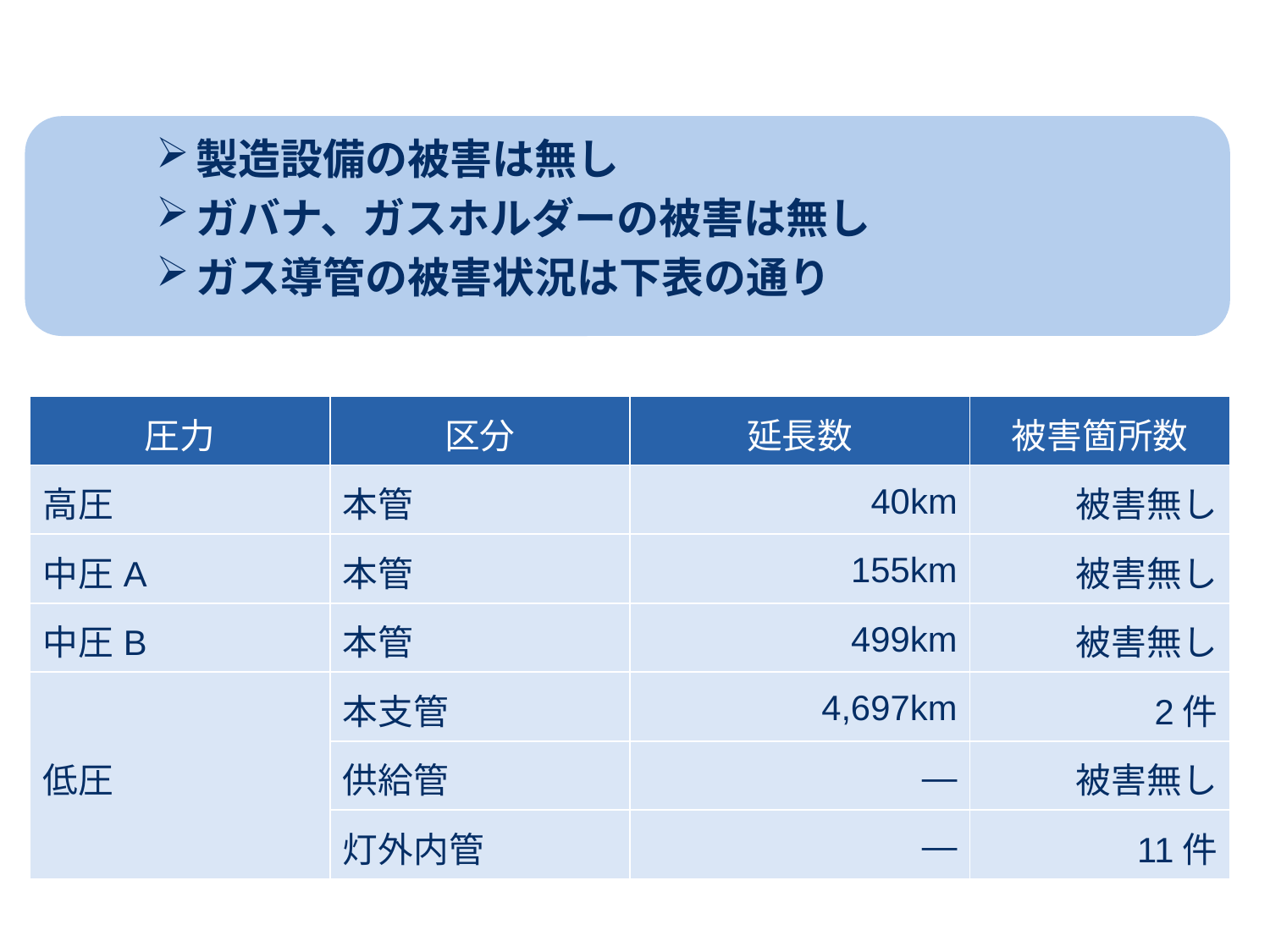

製造設備の被害は無し
ガバナ、ガスホルダーの被害は無し
ガス導管の被害状況は下表の通り

| 圧力 | 区分 | 延長数 | 被害箇所数 |
| --- | --- | --- | --- |
| 高圧 | 本管 | 40km | 被害無し |
| 中圧A | 本管 | 155km | 被害無し |
| 中圧B | 本管 | 499km | 被害無し |
| 低圧 | 本支管 | 4,697km | 2件 |
|  | 供給管 | ― | 被害無し |
|  | 灯外内管 | ― | 11件 |